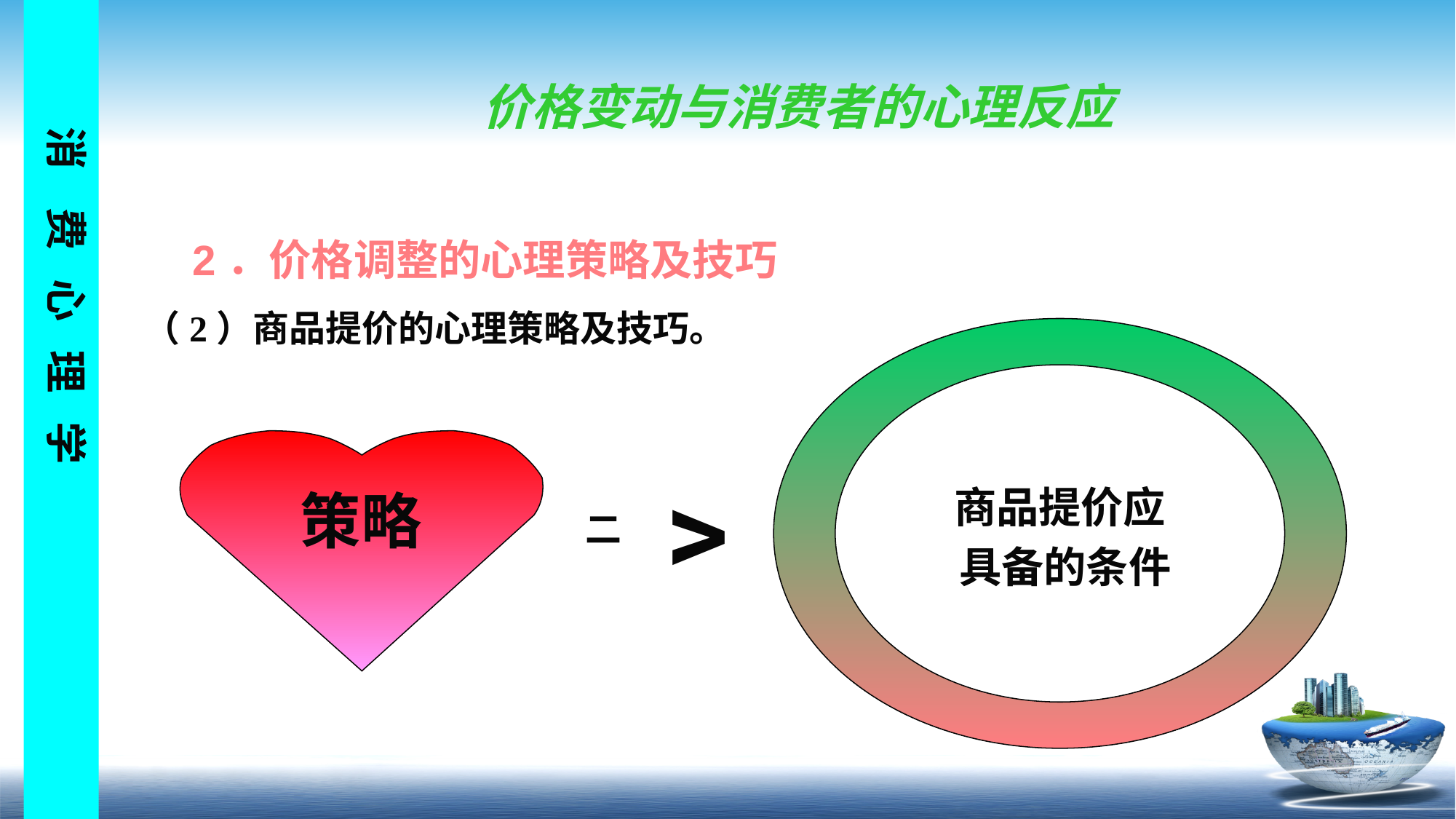

# 价格变动与消费者的心理反应
2．价格调整的心理策略及技巧
（2）商品提价的心理策略及技巧。
商品提价应
 具备的条件
﹥
策略
二